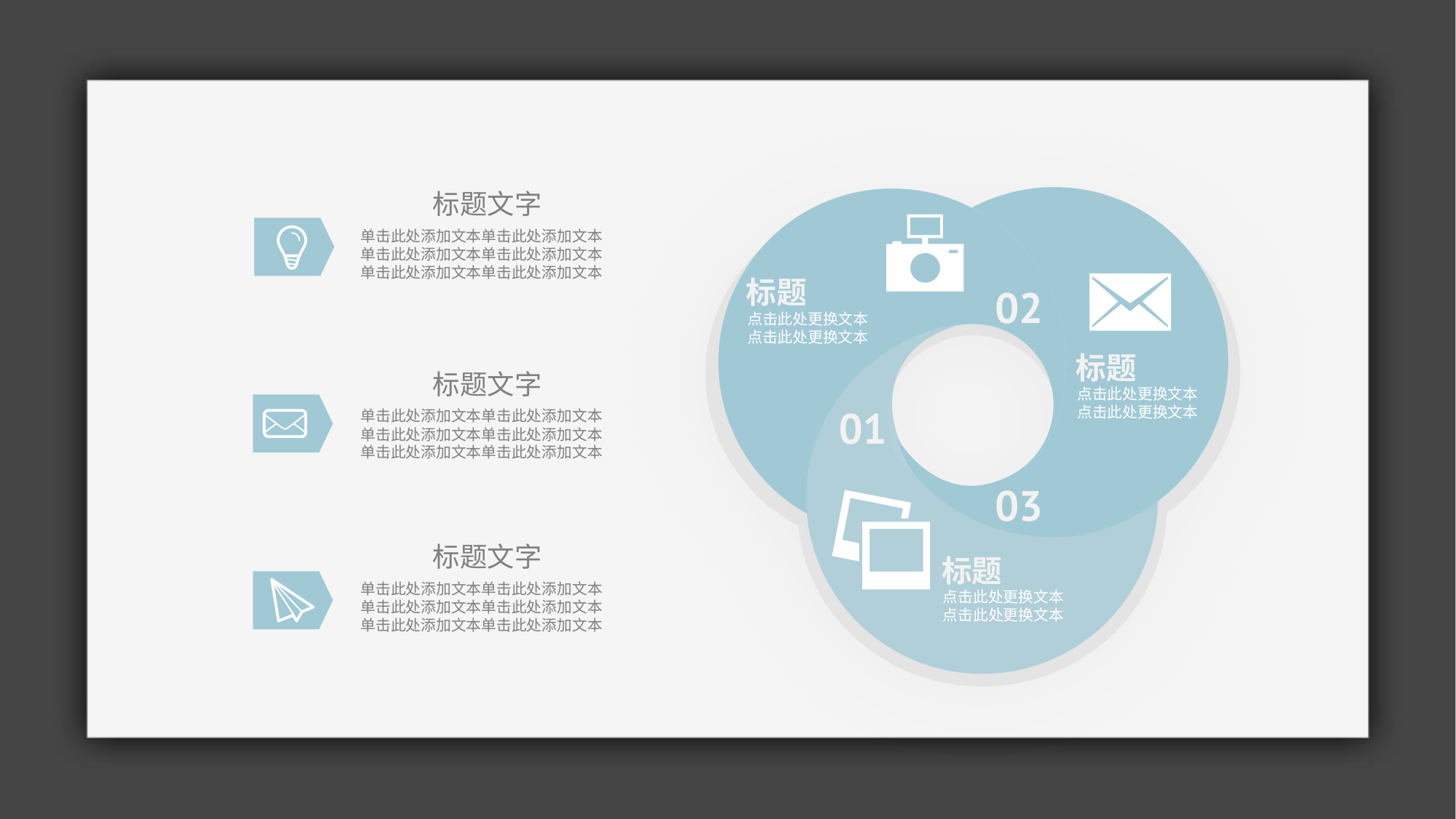

标题

02
点击此处更换文本
点击此处更换文本

标题
点击此处更换文本
点击此处更换文本
01
03

标题
点击此处更换文本
点击此处更换文本
标题文字
单击此处添加文本单击此处添加文本
单击此处添加文本单击此处添加文本
单击此处添加文本单击此处添加文本

标题文字
单击此处添加文本单击此处添加文本
单击此处添加文本单击此处添加文本
单击此处添加文本单击此处添加文本

标题文字
单击此处添加文本单击此处添加文本
单击此处添加文本单击此处添加文本
单击此处添加文本单击此处添加文本